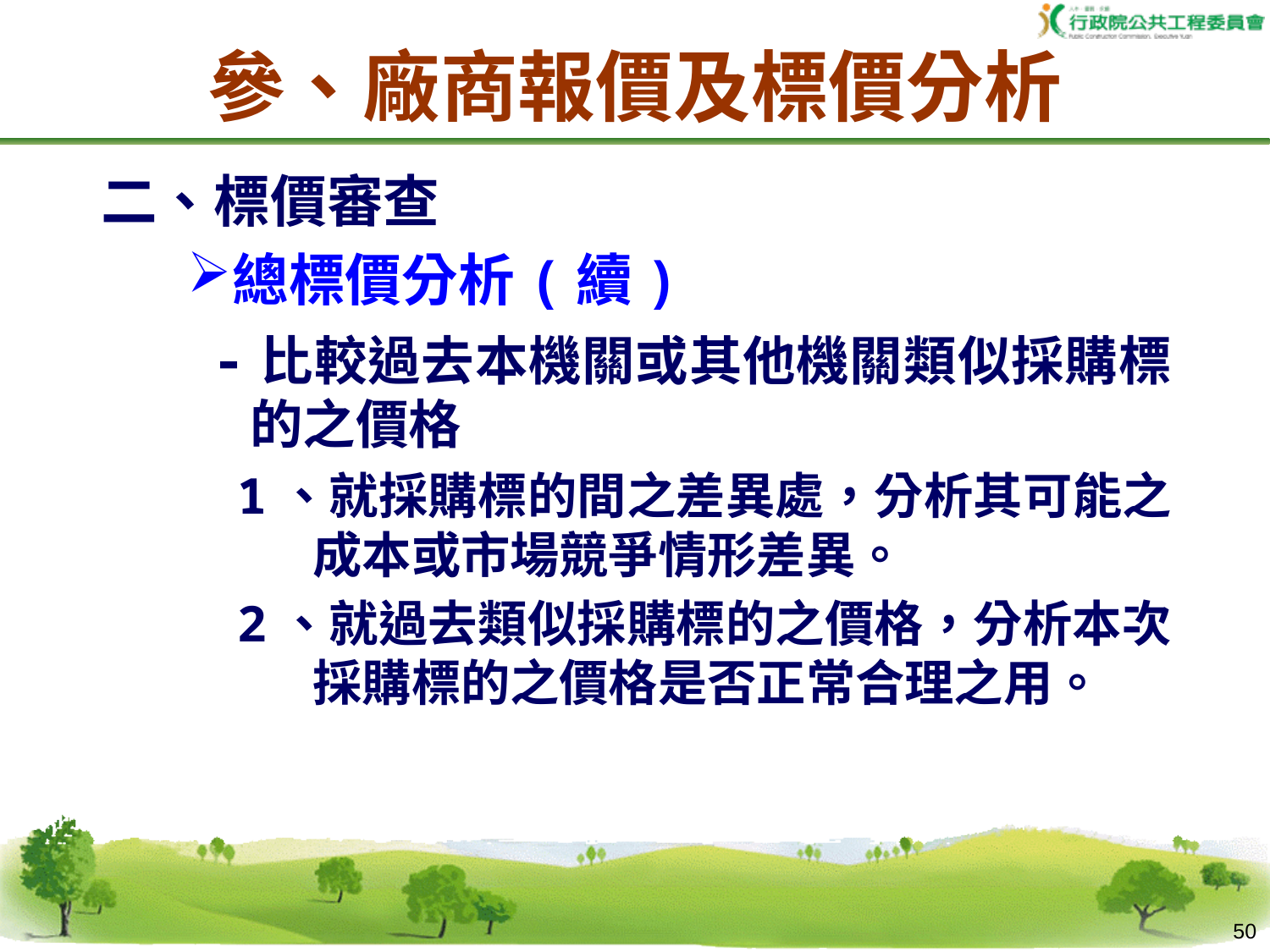

參、廠商報價及標價分析
二、標價審查
總標價分析(續)
-比較過去本機關或其他機關類似採購標的之價格
1、就採購標的間之差異處，分析其可能之成本或市場競爭情形差異。
2、就過去類似採購標的之價格，分析本次採購標的之價格是否正常合理之用。
50